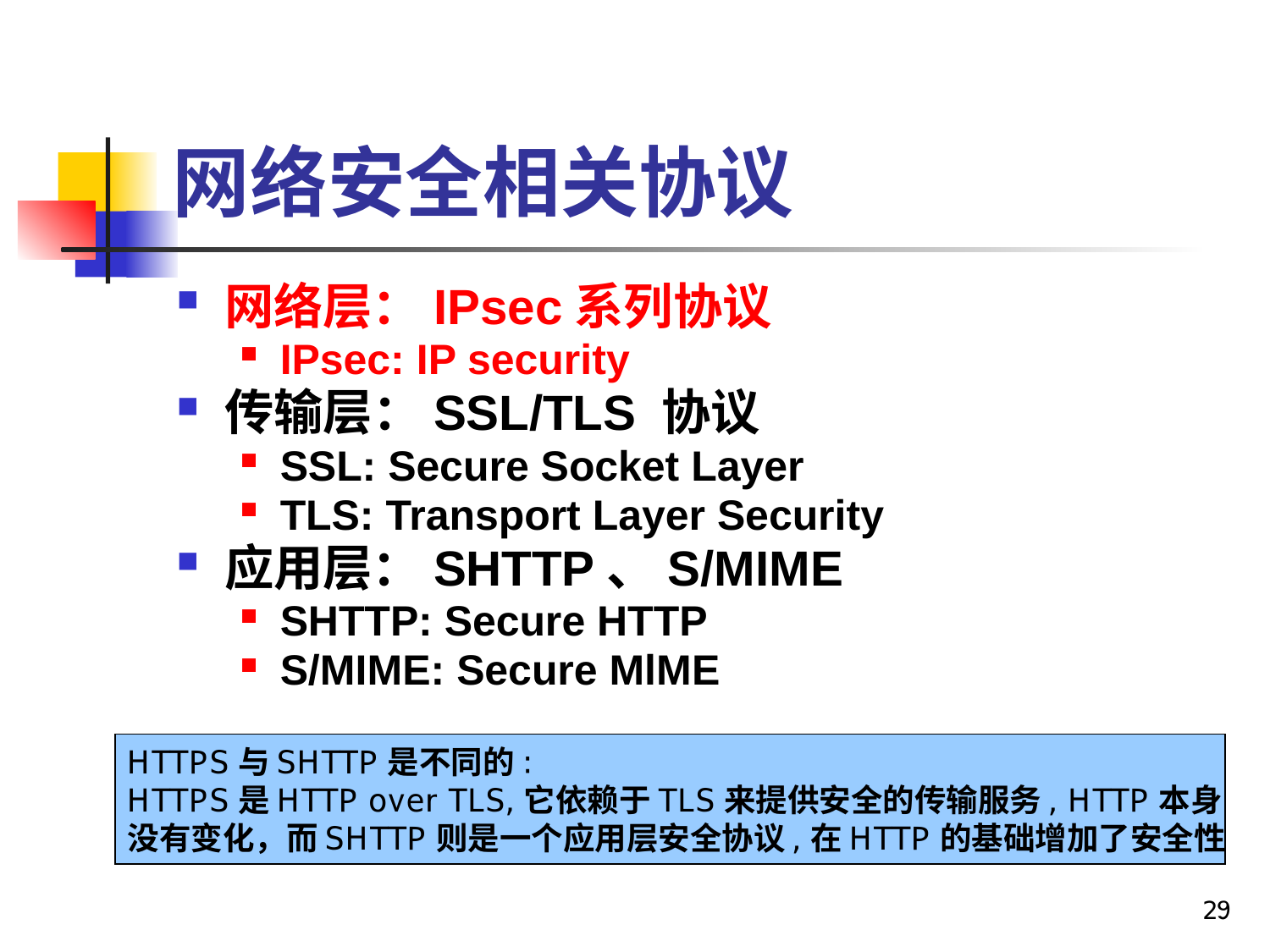

网络安全相关协议
网络层：IPsec系列协议
IPsec: IP security
传输层：SSL/TLS 协议
SSL: Secure Socket Layer
TLS: Transport Layer Security
应用层：SHTTP、S/MIME
SHTTP: Secure HTTP
S/MIME: Secure MlME
HTTPS与SHTTP是不同的:
HTTPS是HTTP over TLS,它依赖于TLS来提供安全的传输服务, HTTP本身
没有变化，而SHTTP则是一个应用层安全协议,在HTTP的基础增加了安全性
29